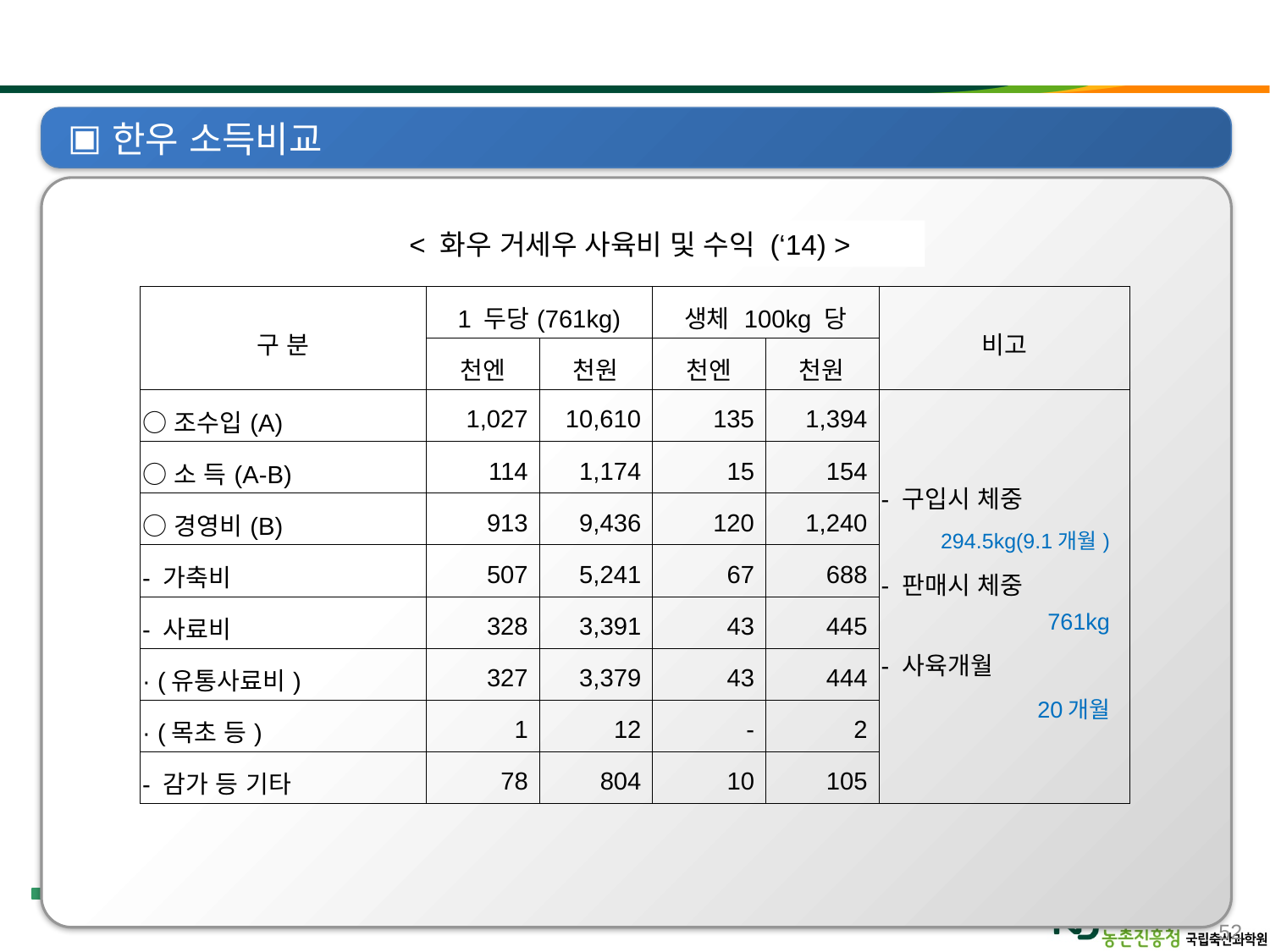

#
한우 소득비교
< 화우 거세우 사육비 및 수익 (‘14) >
| 구 분 | 1 두당(761kg) |  | 생체 100kg 당 |  | 비고 |
| --- | --- | --- | --- | --- | --- |
|  | 천엔 | 천원 | 천엔 | 천원 |  |
| ○조수입(A) | 1,027 | 10,610 | 135 | 1,394 | - 구입시 체중 294.5kg(9.1개월) - 판매시 체중 761kg - 사육개월 20개월 |
| ○소 득(A-B) | 114 | 1,174 | 15 | 154 |  |
| ○경영비(B) | 913 | 9,436 | 120 | 1,240 |  |
| - 가축비 | 507 | 5,241 | 67 | 688 |  |
| - 사료비 | 328 | 3,391 | 43 | 445 |  |
| · (유통사료비) | 327 | 3,379 | 43 | 444 |  |
| · (목초 등) | 1 | 12 | - | 2 |  |
| - 감가 등 기타 | 78 | 804 | 10 | 105 |  |
52